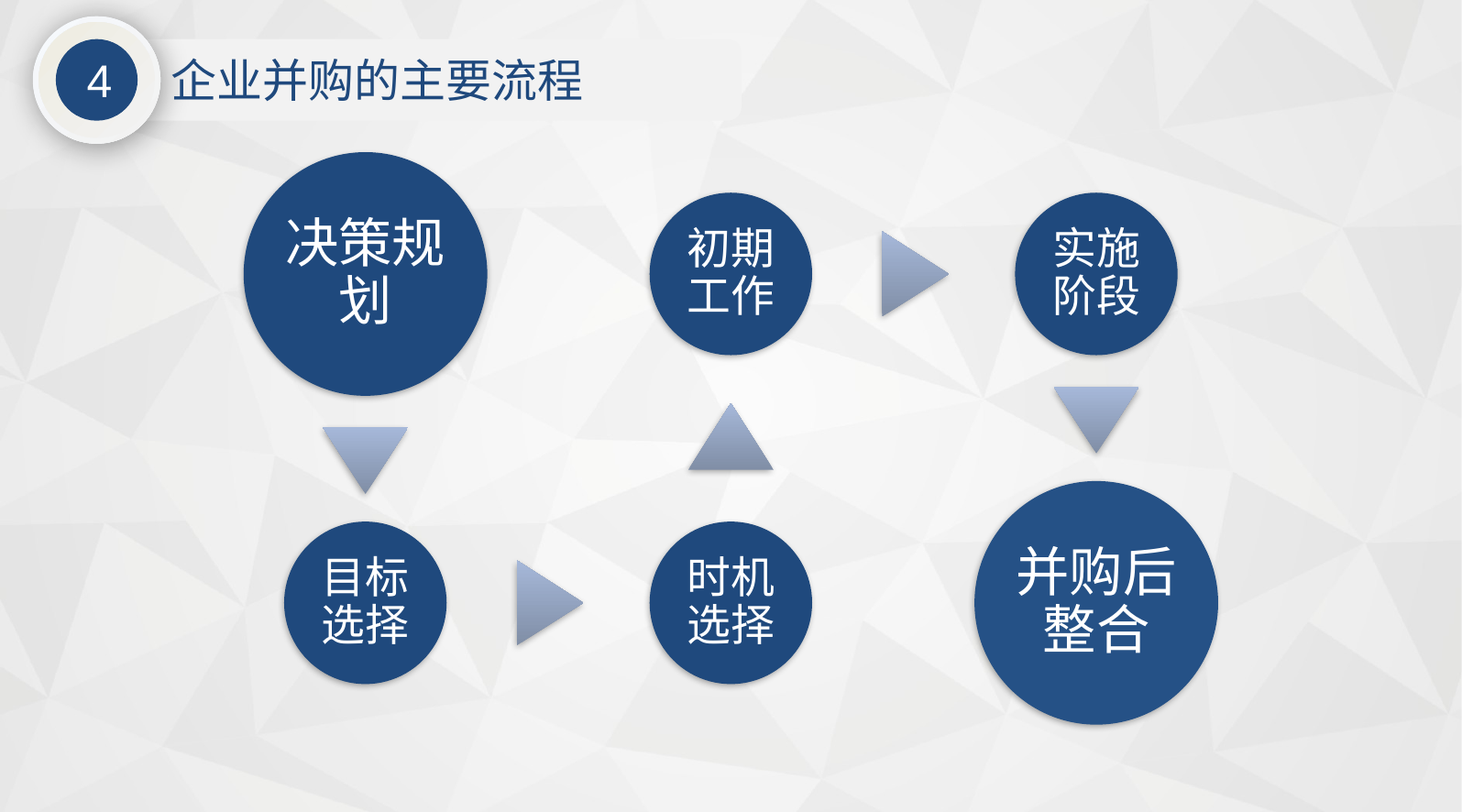

4

企业并购的主要流程
决策规划
目标选择
时机选择
初期工作
实施阶段
并购后整合